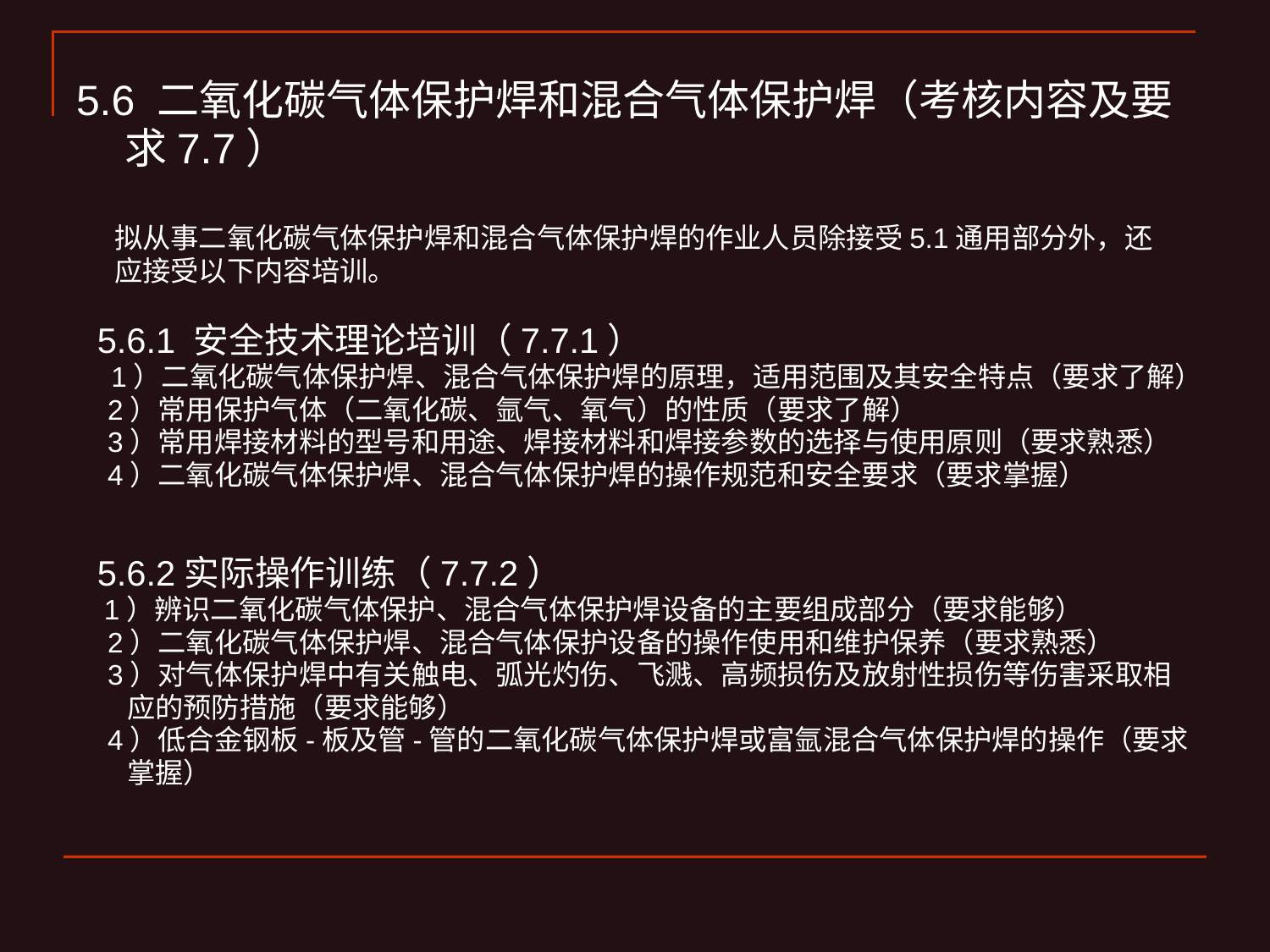

5.6 二氧化碳气体保护焊和混合气体保护焊（考核内容及要
    求7.7）

     拟从事二氧化碳气体保护焊和混合气体保护焊的作业人员除接受5.1通用部分外，还
     应接受以下内容培训。

   5.6.1 安全技术理论培训（7.7.1）
     1）二氧化碳气体保护焊、混合气体保护焊的原理，适用范围及其安全特点（要求了解）
    2）常用保护气体（二氧化碳、氩气、氧气）的性质（要求了解）
    3）常用焊接材料的型号和用途、焊接材料和焊接参数的选择与使用原则（要求熟悉）
    4）二氧化碳气体保护焊、混合气体保护焊的操作规范和安全要求（要求掌握）

   5.6.2实际操作训练（7.7.2）
    1）辨识二氧化碳气体保护、混合气体保护焊设备的主要组成部分（要求能够）
    2）二氧化碳气体保护焊、混合气体保护设备的操作使用和维护保养（要求熟悉）
    3）对气体保护焊中有关触电、弧光灼伤、飞溅、高频损伤及放射性损伤等伤害采取相
       应的预防措施（要求能够）
    4）低合金钢板-板及管-管的二氧化碳气体保护焊或富氩混合气体保护焊的操作（要求
       掌握）